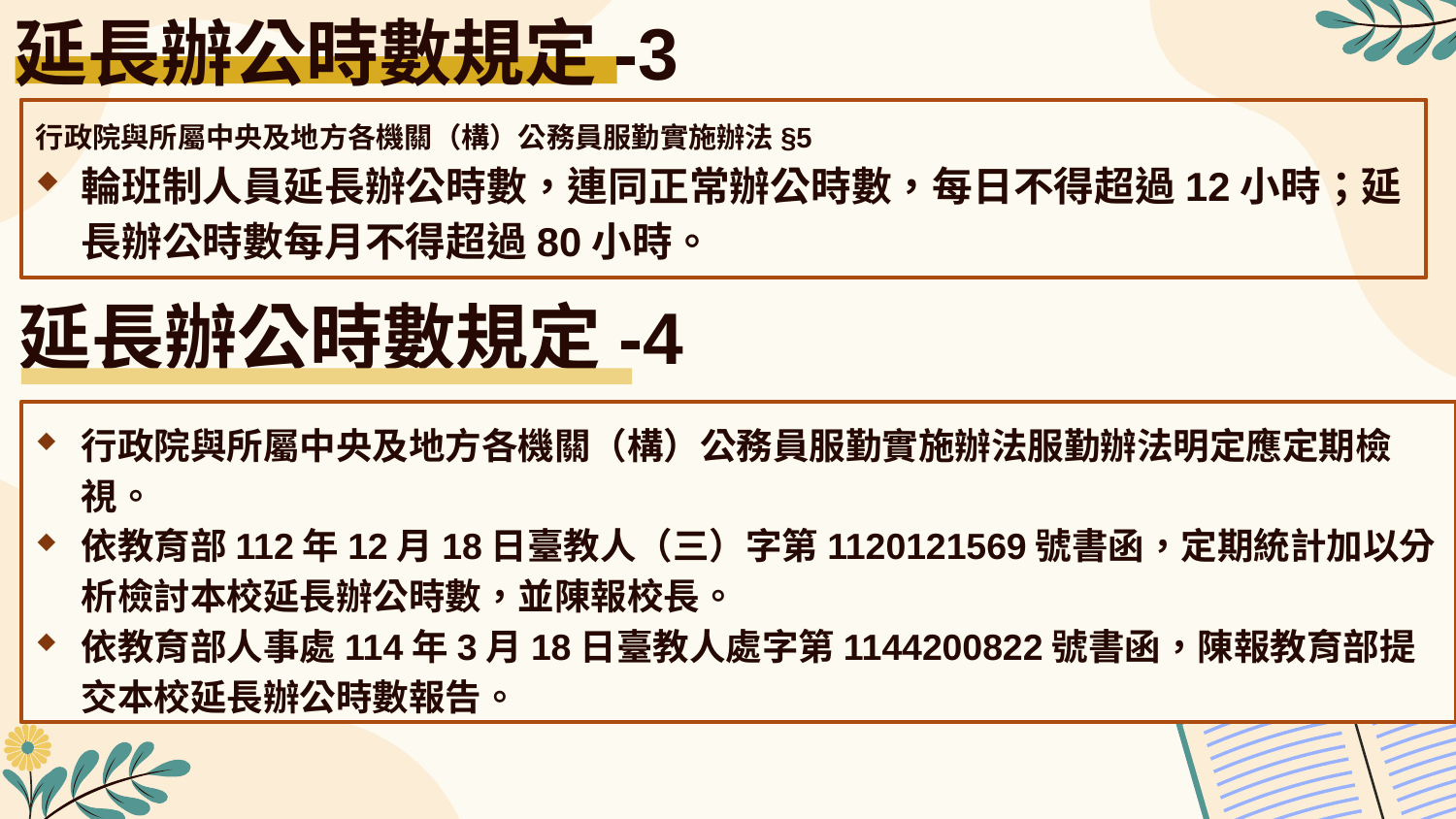

# 延長辦公時數規定-3

行政院與所屬中央及地方各機關（構）公務員服勤實施辦法§5
輪班制人員延長辦公時數，連同正常辦公時數，每日不得超過12小時；延長辦公時數每月不得超過80小時。
延長辦公時數規定-4

行政院與所屬中央及地方各機關（構）公務員服勤實施辦法服勤辦法明定應定期檢視。
依教育部112年12月18日臺教人（三）字第1120121569號書函，定期統計加以分析檢討本校延長辦公時數，並陳報校長。
依教育部人事處114年3月18日臺教人處字第1144200822號書函，陳報教育部提交本校延長辦公時數報告。